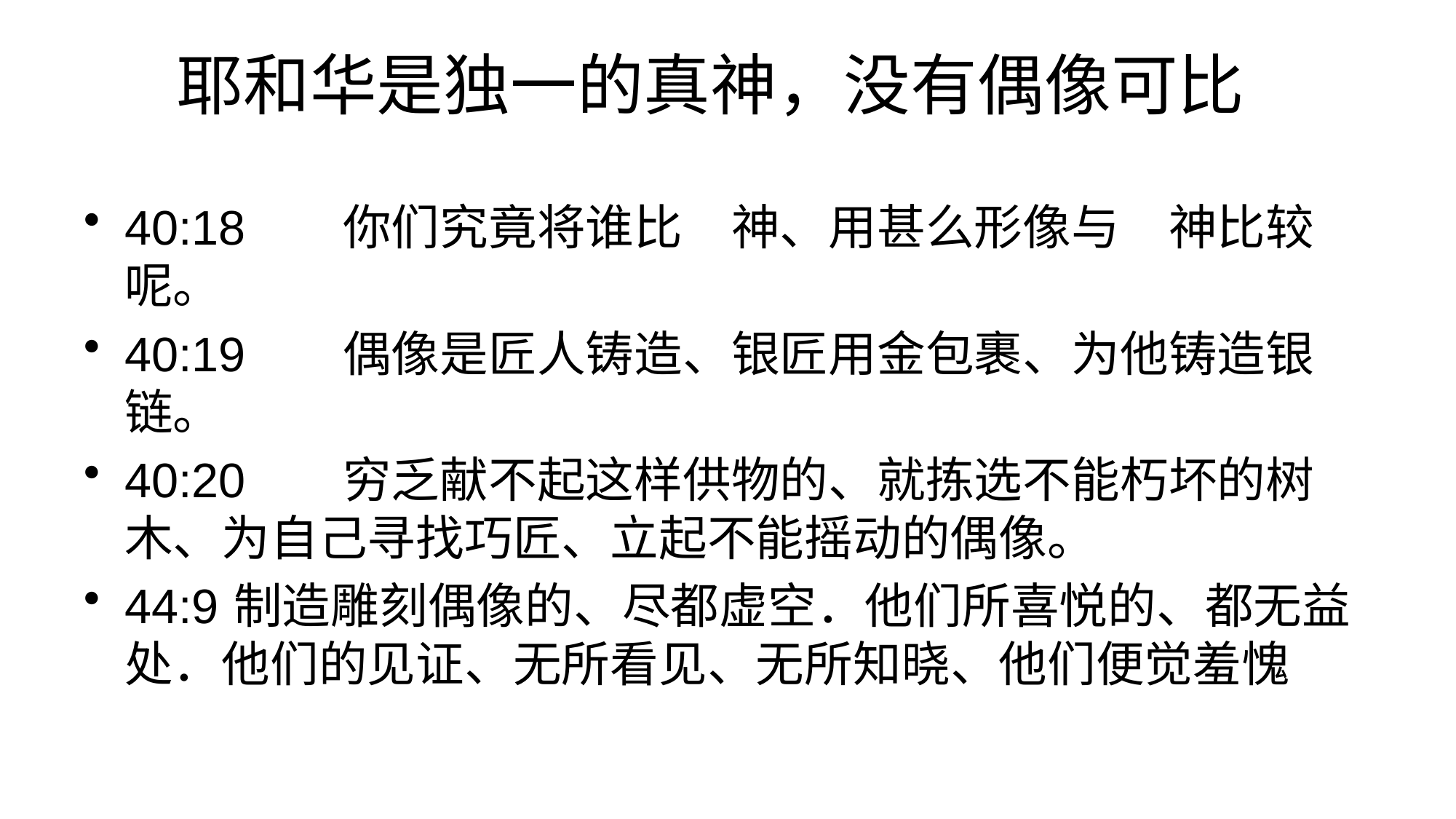

# 耶和华是独一的真神，没有偶像可比
40:18	你们究竟将谁比　神、用甚么形像与　神比较呢。
40:19	偶像是匠人铸造、银匠用金包裹、为他铸造银链。
40:20	穷乏献不起这样供物的、就拣选不能朽坏的树木、为自己寻找巧匠、立起不能摇动的偶像。
44:9	制造雕刻偶像的、尽都虚空．他们所喜悦的、都无益处．他们的见证、无所看见、无所知晓、他们便觉羞愧